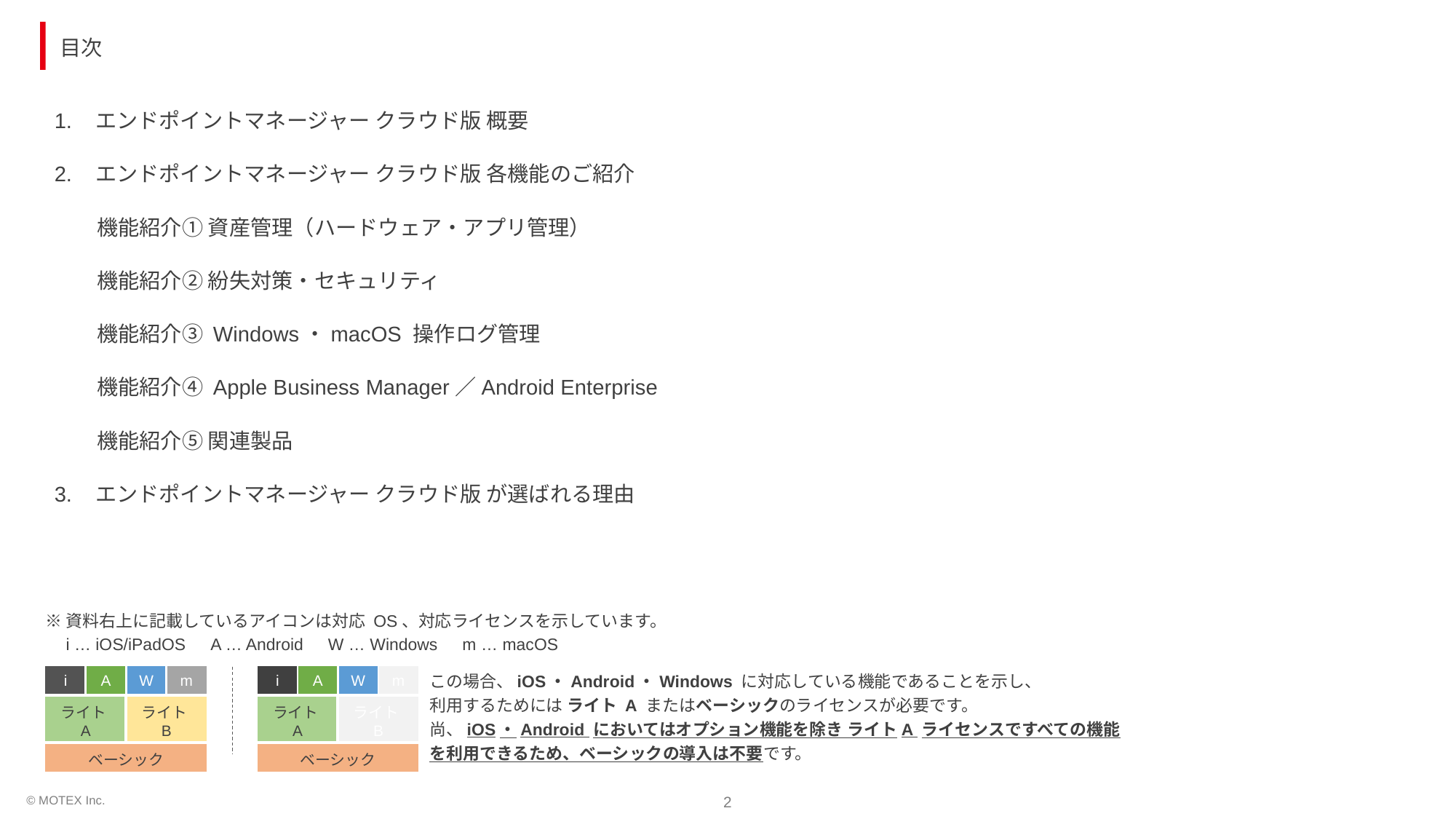

目次
エンドポイントマネージャー クラウド版 概要
エンドポイントマネージャー クラウド版 各機能のご紹介
　　機能紹介① 資産管理（ハードウェア・アプリ管理）
　　機能紹介② 紛失対策・セキュリティ
　　機能紹介③ Windows・macOS 操作ログ管理
　　機能紹介④ Apple Business Manager／Android Enterprise
　　機能紹介⑤ 関連製品
エンドポイントマネージャー クラウド版 が選ばれる理由
※資料右上に記載しているアイコンは対応 OS、対応ライセンスを示しています。
　i … iOS/iPadOS　A … Android　W … Windows　m … macOS
この場合、iOS・Android・Windows に対応している機能であることを示し、
利用するためには ライト A またはベーシックのライセンスが必要です。
尚、iOS・Android においてはオプション機能を除き ライトA ライセンスですべての機能を利用できるため、ベーシックの導入は不要です。
| i | A | W | m |
| --- | --- | --- | --- |
| ライトA |  | ライトB |  |
| ベーシック |  |  |  |
| i | A | W | m |
| --- | --- | --- | --- |
| ライトA |  | ライトB |  |
| ベーシック |  |  |  |